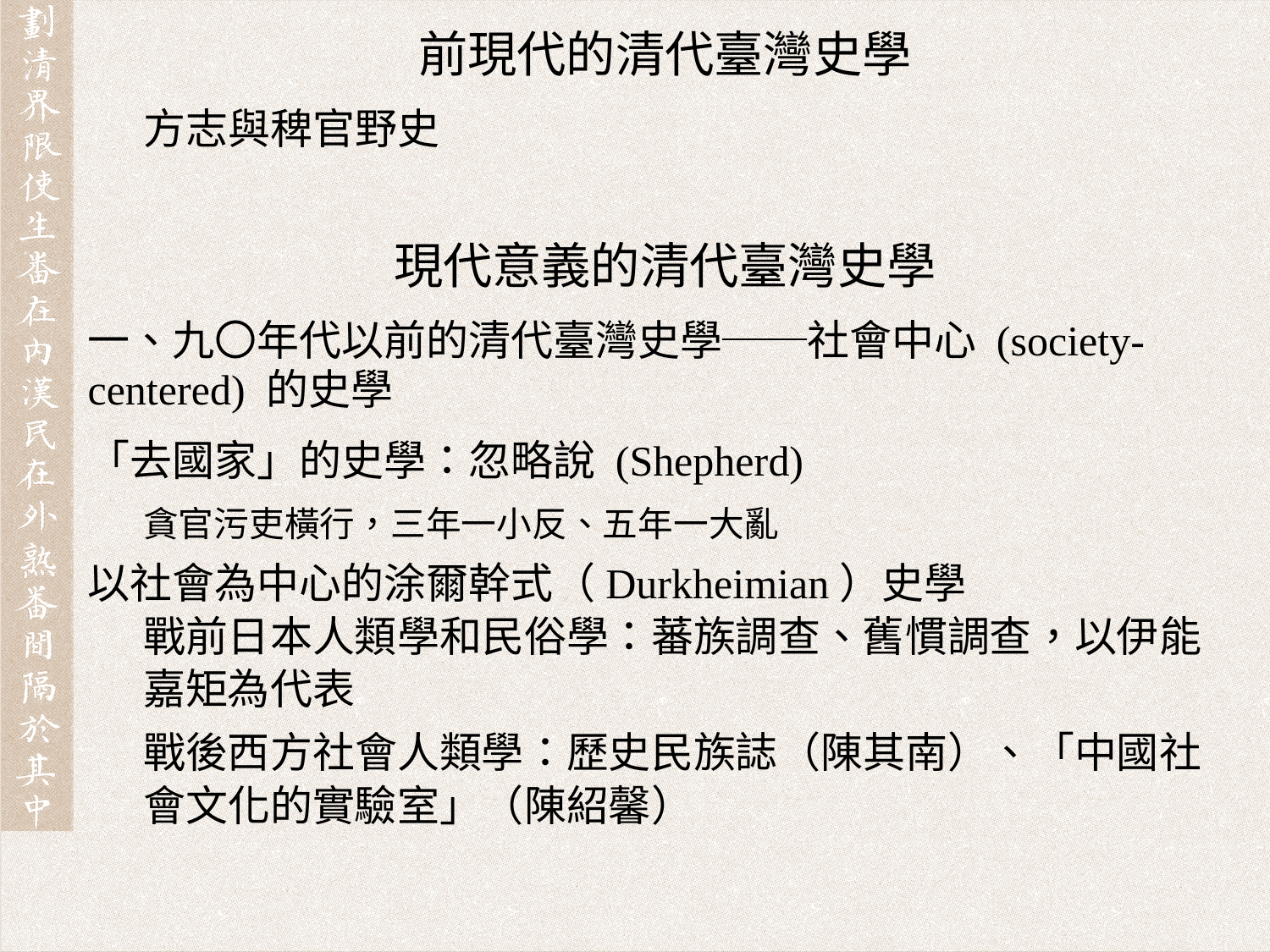

前現代的清代臺灣史學
方志與稗官野史

現代意義的清代臺灣史學
一、九〇年代以前的清代臺灣史學──社會中心 (society-centered) 的史學
「去國家」的史學：忽略說 (Shepherd)
貪官污吏橫行，三年一小反、五年一大亂
以社會為中心的涂爾幹式（Durkheimian）史學
戰前日本人類學和民俗學：蕃族調查、舊慣調查，以伊能嘉矩為代表
戰後西方社會人類學：歷史民族誌（陳其南）、「中國社會文化的實驗室」（陳紹馨）